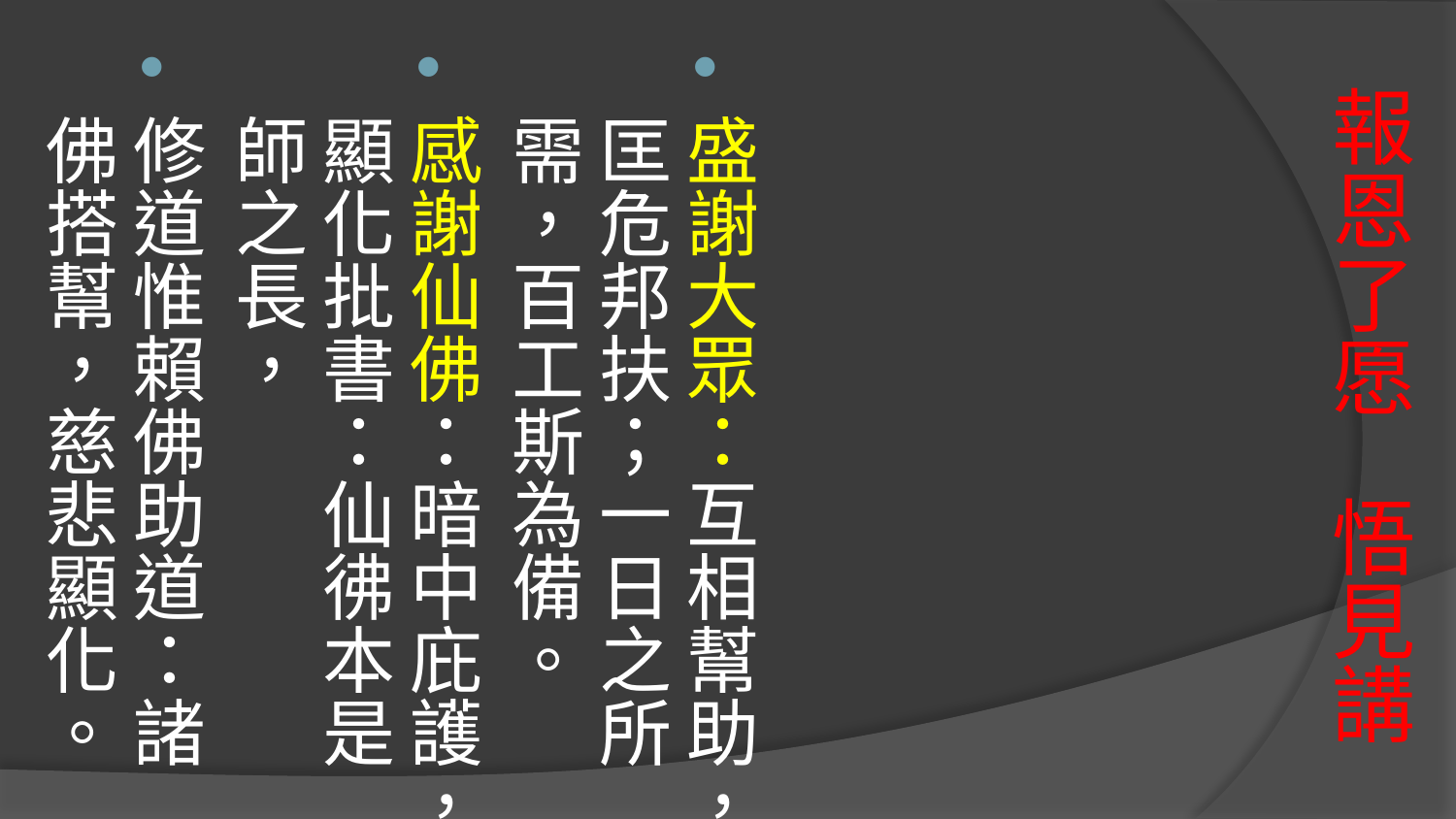

盛謝大眾：互相幫助，匡危邦扶；一日之所需，百工斯為備。
感謝仙佛：暗中庇護，顯化批書：仙彿本是師之長，
修道惟賴佛助道：諸佛搭幫，慈悲顯化。
# 報恩了愿    悟見講